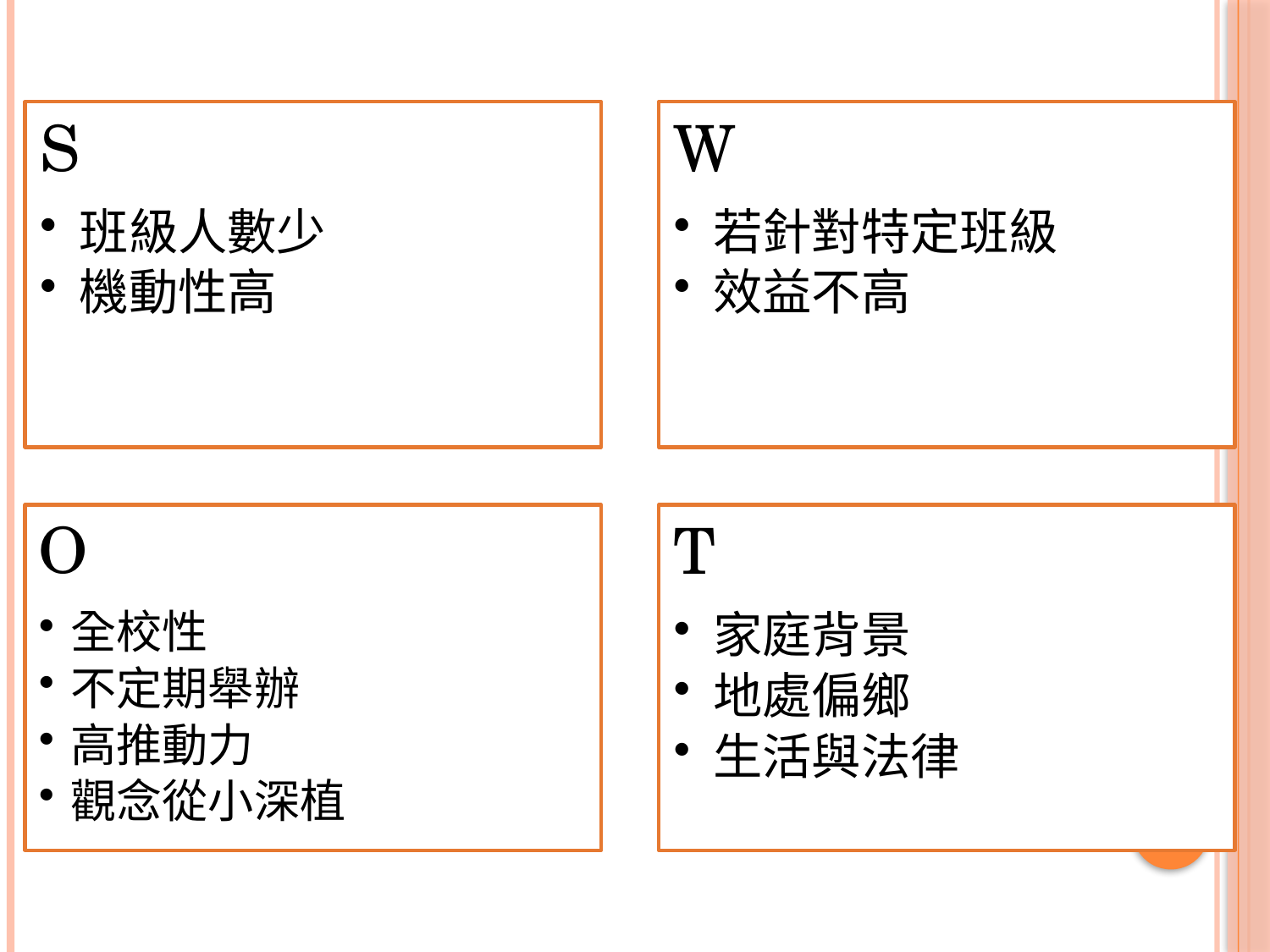

S
班級人數少
機動性高
W
若針對特定班級
效益不高
O
全校性
不定期舉辦
高推動力
觀念從小深植
T
家庭背景
地處偏鄉
生活與法律